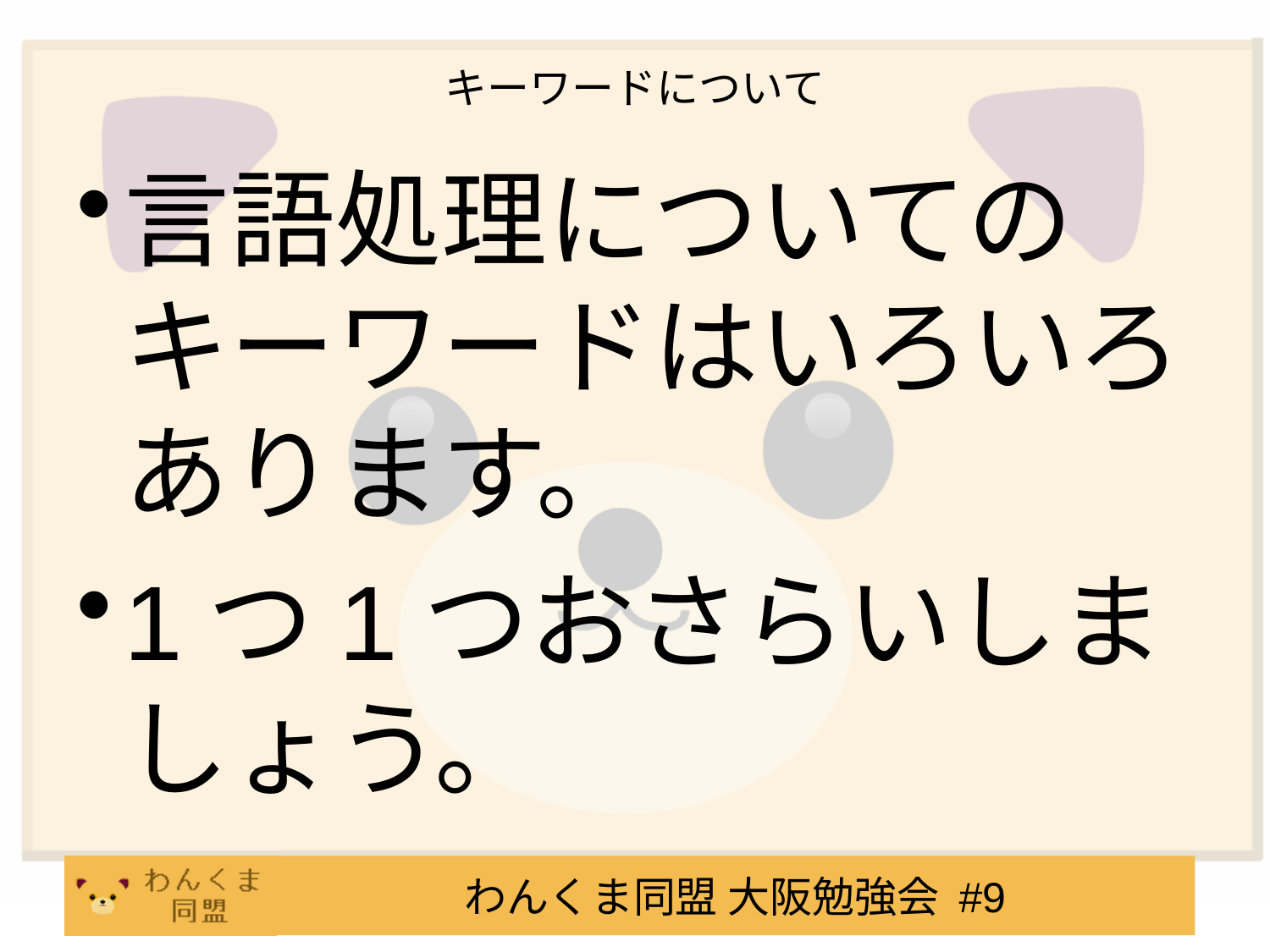

# キーワードについて
言語処理についてのキーワードはいろいろあります。
1つ1つおさらいしましょう。